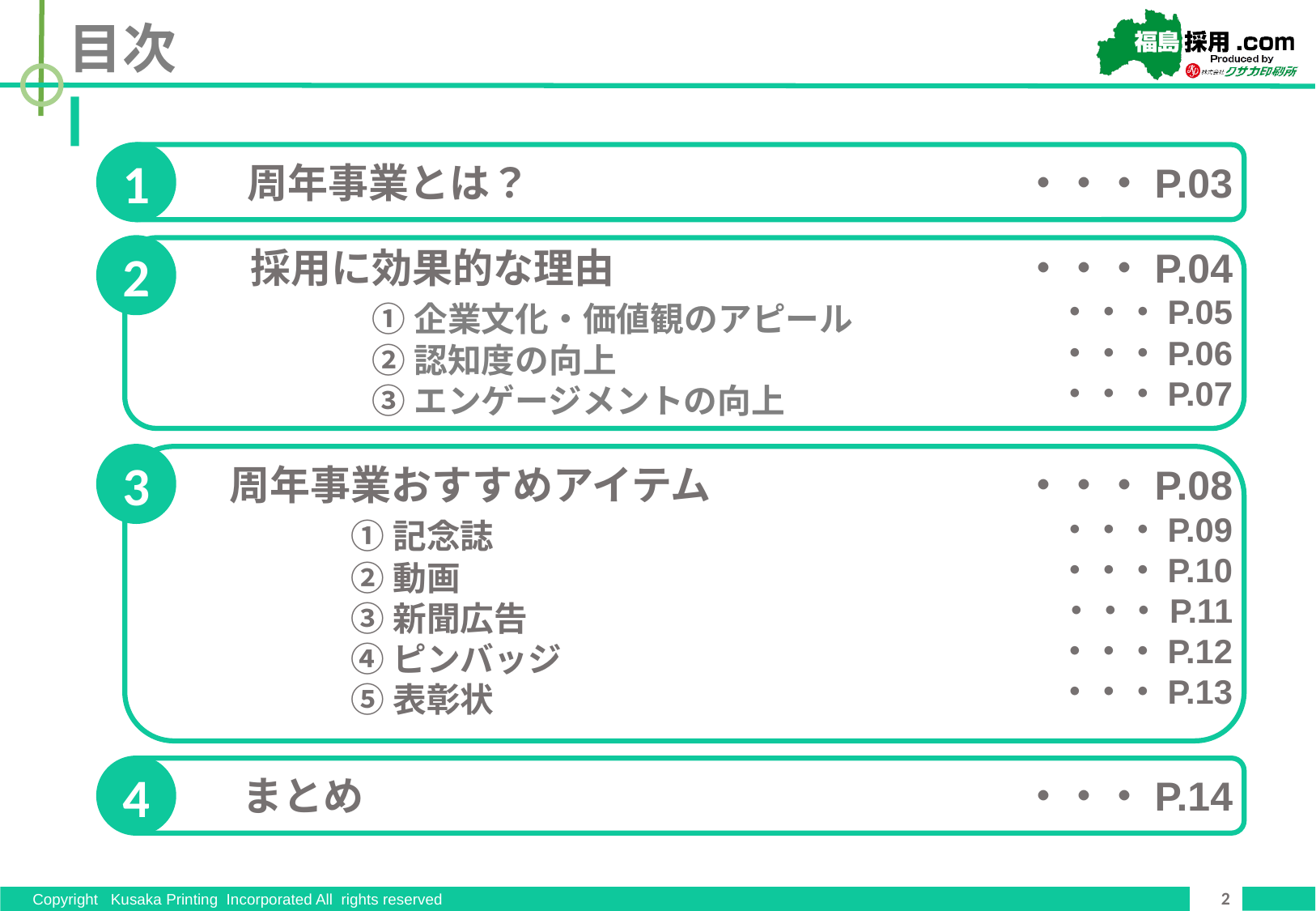

目次
1

周年事業とは？
・・・P.03
採用に効果的な理由
	①企業文化・価値観のアピール
	②認知度の向上
	③エンゲージメントの向上
・・・P.04
・・・P.05
・・・P.06
・・・P.07
2

3

周年事業おすすめアイテム
	①記念誌
	②動画
	③新聞広告
	④ピンバッジ
	⑤表彰状
・・・P.08
・・・P.09
・・・P.10
・・・P.11
・・・P.12
・・・P.13
4

まとめ
・・・P.14